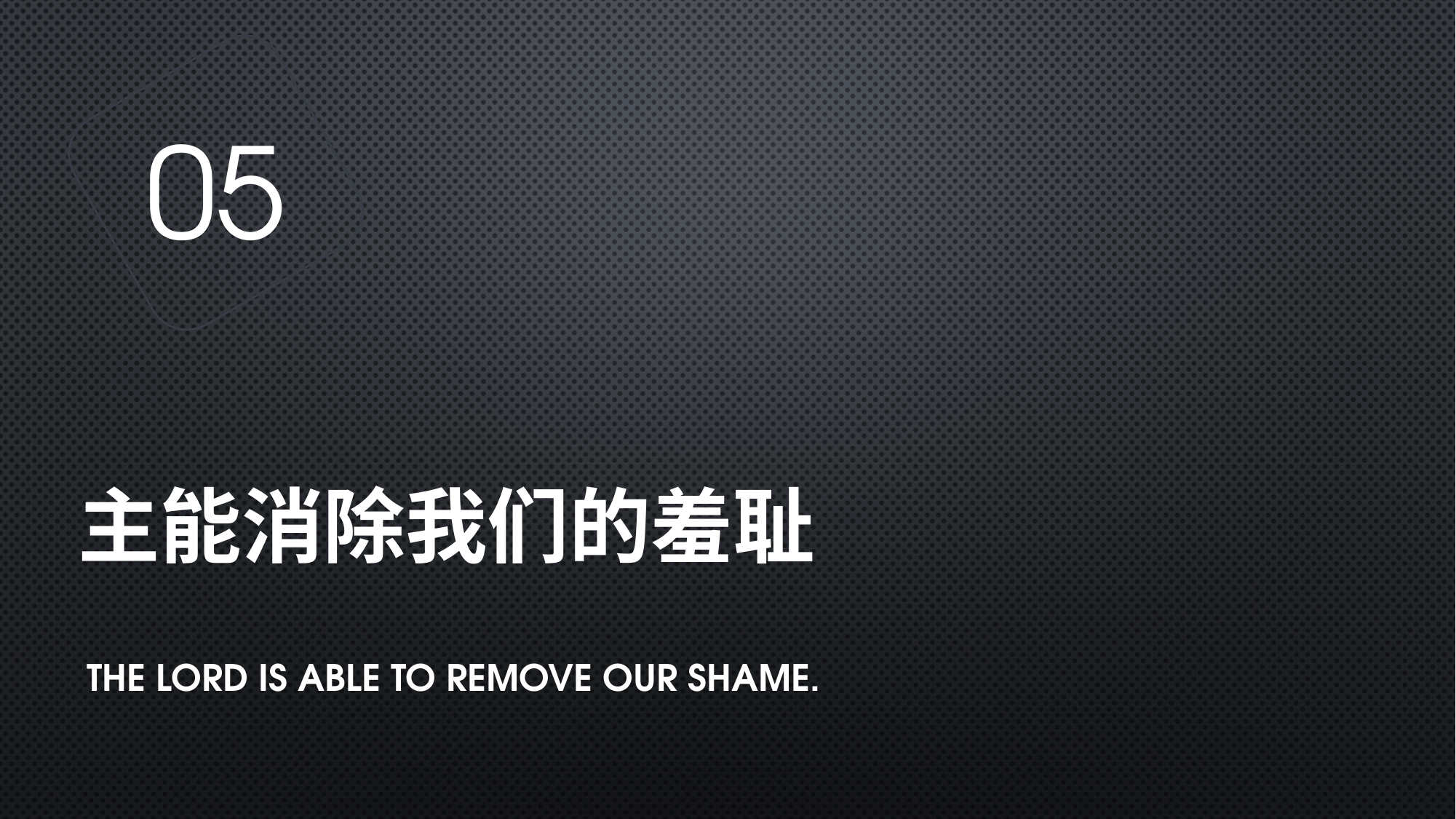

05
# 主能消除我们的羞耻
The Lord is able to remove our shame.